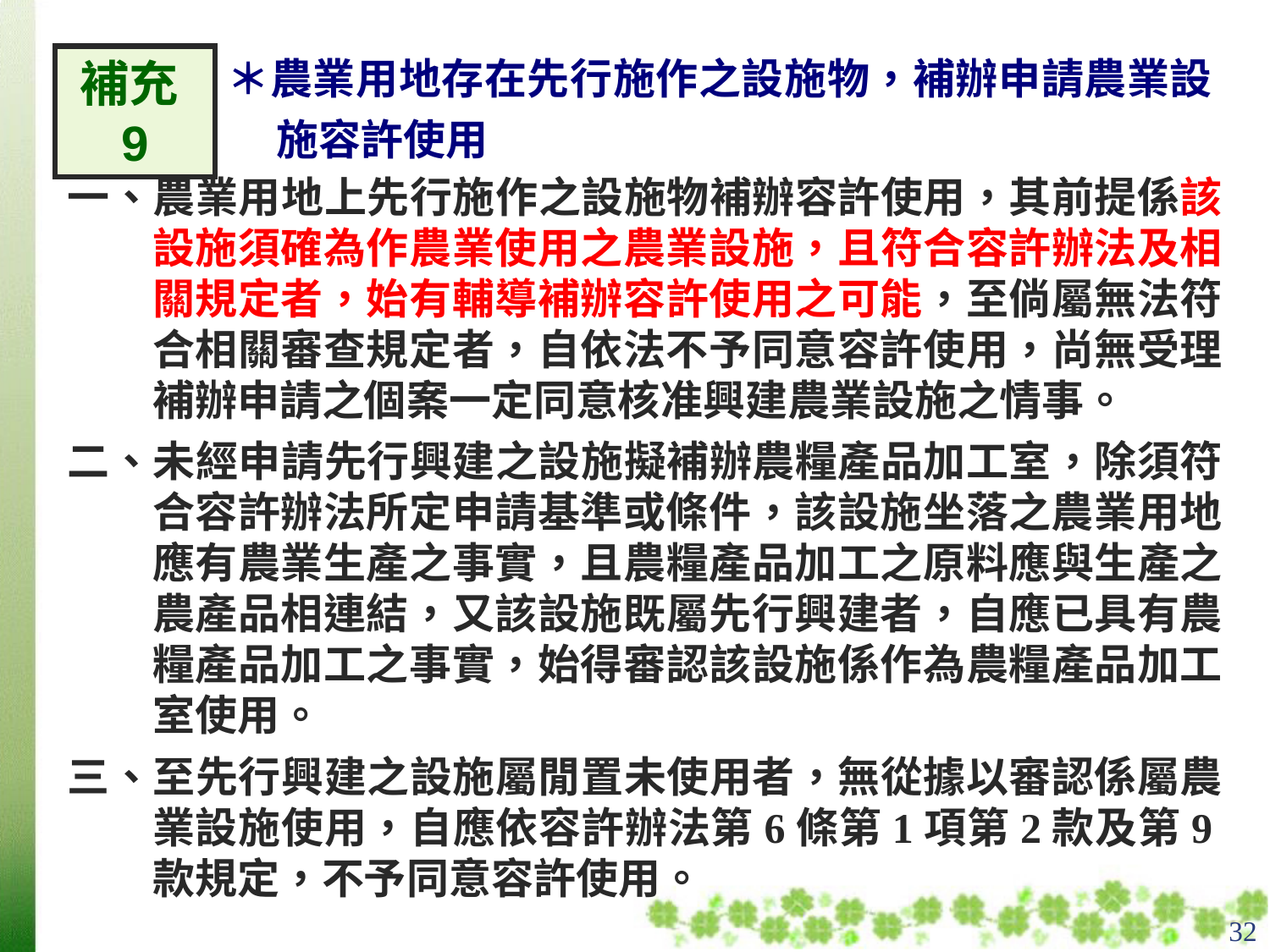

＊農業用地存在先行施作之設施物，補辦申請農業設施容許使用
補充9
一、農業用地上先行施作之設施物補辦容許使用，其前提係該設施須確為作農業使用之農業設施，且符合容許辦法及相關規定者，始有輔導補辦容許使用之可能，至倘屬無法符合相關審查規定者，自依法不予同意容許使用，尚無受理補辦申請之個案一定同意核准興建農業設施之情事。
二、未經申請先行興建之設施擬補辦農糧產品加工室，除須符合容許辦法所定申請基準或條件，該設施坐落之農業用地應有農業生產之事實，且農糧產品加工之原料應與生產之農產品相連結，又該設施既屬先行興建者，自應已具有農糧產品加工之事實，始得審認該設施係作為農糧產品加工室使用。
三、至先行興建之設施屬閒置未使用者，無從據以審認係屬農業設施使用，自應依容許辦法第6條第1項第2款及第9款規定，不予同意容許使用。
32